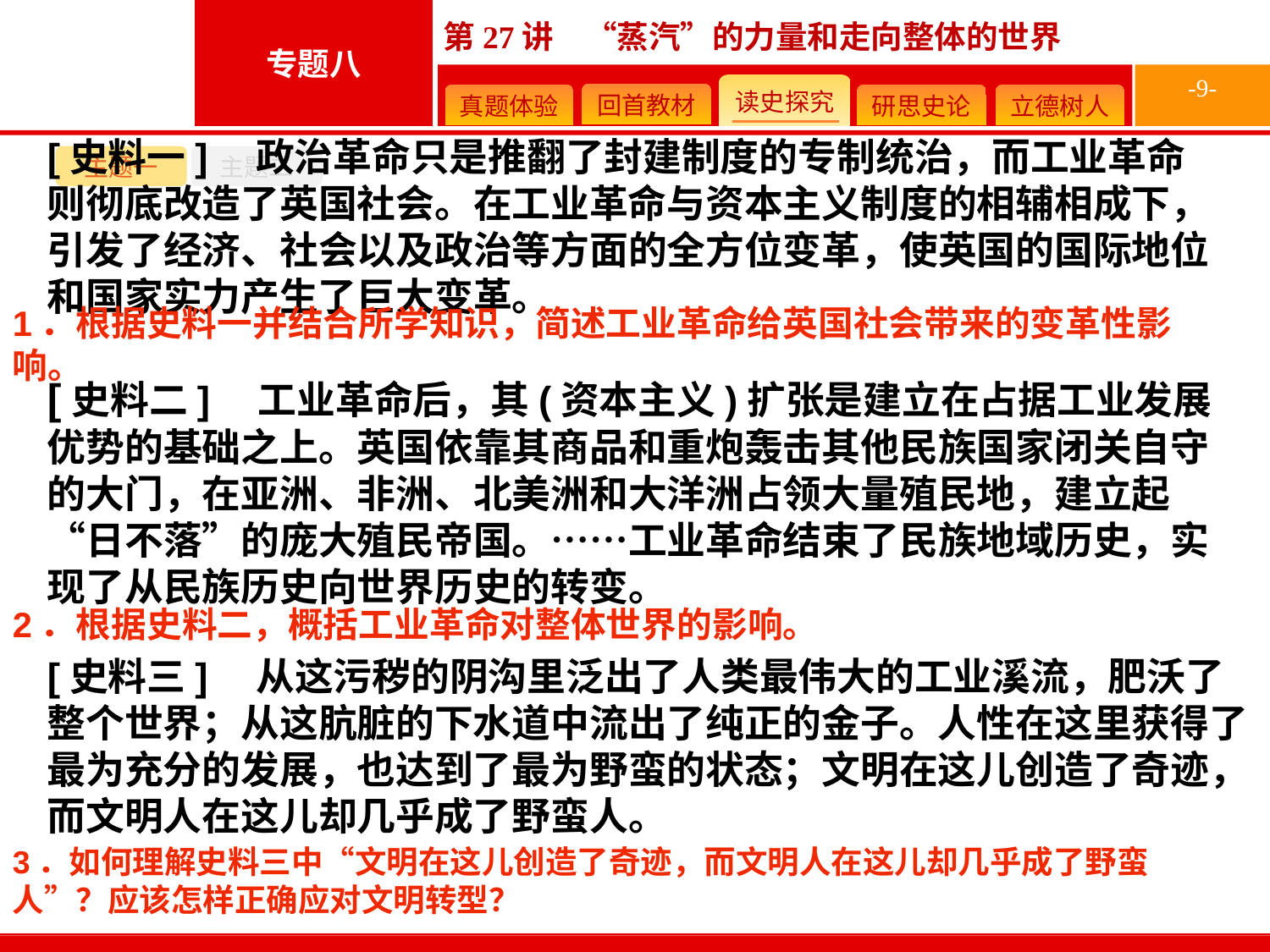

-9-
[史料一]　政治革命只是推翻了封建制度的专制统治，而工业革命则彻底改造了英国社会。在工业革命与资本主义制度的相辅相成下，引发了经济、社会以及政治等方面的全方位变革，使英国的国际地位和国家实力产生了巨大变革。
主题一
主题二
1．根据史料一并结合所学知识，简述工业革命给英国社会带来的变革性影响。
[史料二]　工业革命后，其(资本主义)扩张是建立在占据工业发展优势的基础之上。英国依靠其商品和重炮轰击其他民族国家闭关自守的大门，在亚洲、非洲、北美洲和大洋洲占领大量殖民地，建立起“日不落”的庞大殖民帝国。……工业革命结束了民族地域历史，实现了从民族历史向世界历史的转变。
2．根据史料二，概括工业革命对整体世界的影响。
[史料三]　从这污秽的阴沟里泛出了人类最伟大的工业溪流，肥沃了整个世界；从这肮脏的下水道中流出了纯正的金子。人性在这里获得了最为充分的发展，也达到了最为野蛮的状态；文明在这儿创造了奇迹，而文明人在这儿却几乎成了野蛮人。
3．如何理解史料三中“文明在这儿创造了奇迹，而文明人在这儿却几乎成了野蛮人”？应该怎样正确应对文明转型？